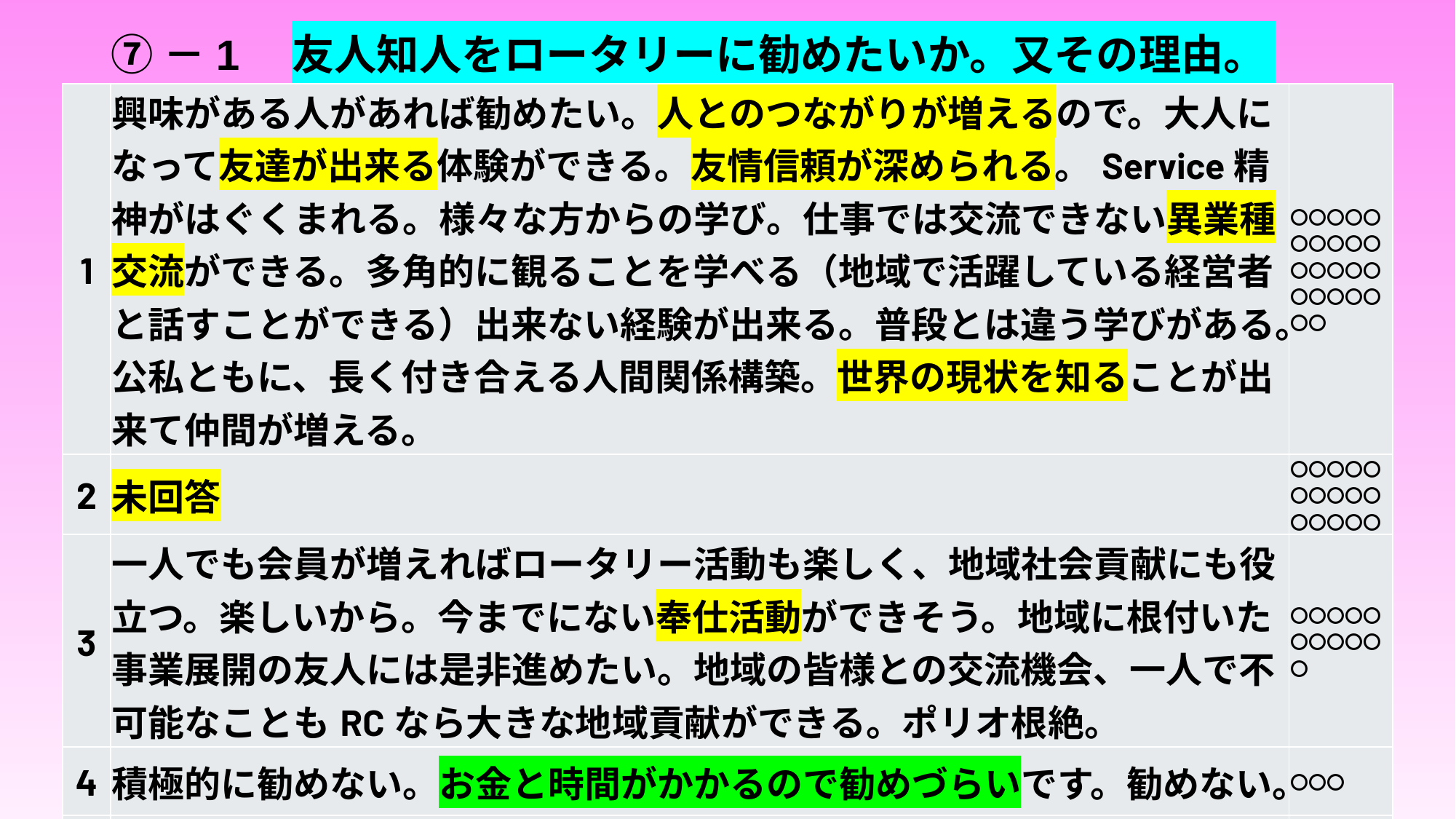

# ⑦－1　友人知人をロータリーに勧めたいか。又その理由。
| 1 | 興味がある人があれば勧めたい。人とのつながりが増えるので。大人になって友達が出来る体験ができる。友情信頼が深められる。Service精神がはぐくまれる。様々な方からの学び。仕事では交流できない異業種交流ができる。多角的に観ることを学べる（地域で活躍している経営者と話すことができる）出来ない経験が出来る。普段とは違う学びがある。公私ともに、長く付き合える人間関係構築。世界の現状を知ることが出来て仲間が増える。 | 〇〇〇〇〇〇〇〇〇〇〇〇〇〇〇〇〇〇〇〇〇〇 |
| --- | --- | --- |
| 2 | 未回答 | 〇〇〇〇〇〇〇〇〇〇〇〇〇〇〇 |
| 3 | 一人でも会員が増えればロータリー活動も楽しく、地域社会貢献にも役立つ。楽しいから。今までにない奉仕活動ができそう。地域に根付いた事業展開の友人には是非進めたい。地域の皆様との交流機会、一人で不可能なこともRCなら大きな地域貢献ができる。ポリオ根絶。 | 〇〇〇〇〇〇〇〇〇〇〇 |
| 4 | 積極的に勧めない。お金と時間がかかるので勧めづらいです。勧めない。 | 〇〇〇 |
| 5 | 自身もロータリーを通して新たな学びや成長を感じているため、適正な友人や知人がいれば勧めたい。経営者にとって居心地の良い場であり学びの場。 | 〇〇 |
| 5 | 地域への社会貢献と人とのつながりを通し、人生を豊かに設計できる。 | 〇〇 |